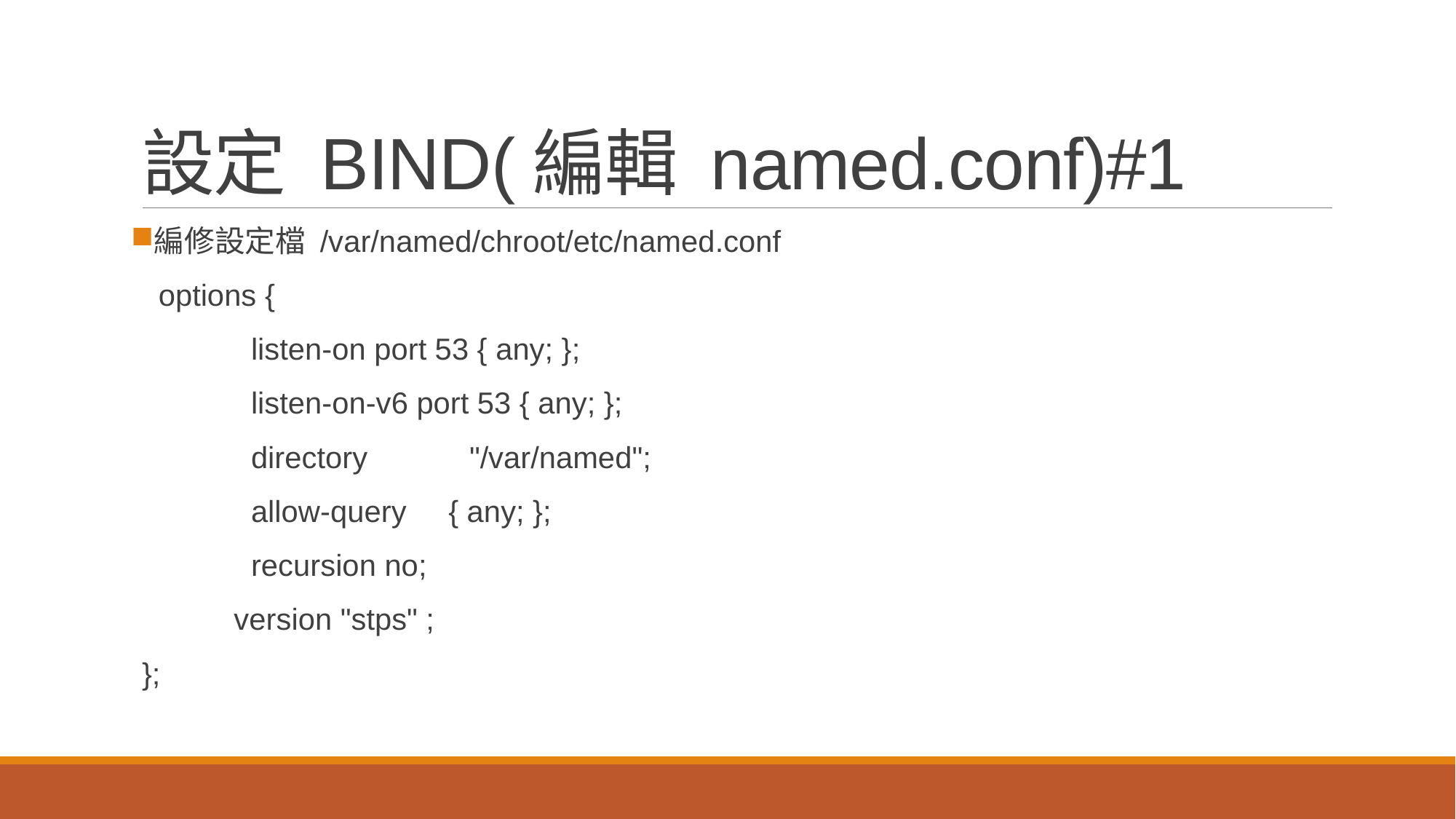

# 設定 BIND(編輯 named.conf)#1
編修設定檔 /var/named/chroot/etc/named.conf
  options {
	listen-on port 53 { any; };
	listen-on-v6 port 53 { any; };
	directory 	"/var/named";
	allow-query     { any; };
	recursion no;
           version "stps" ;
};